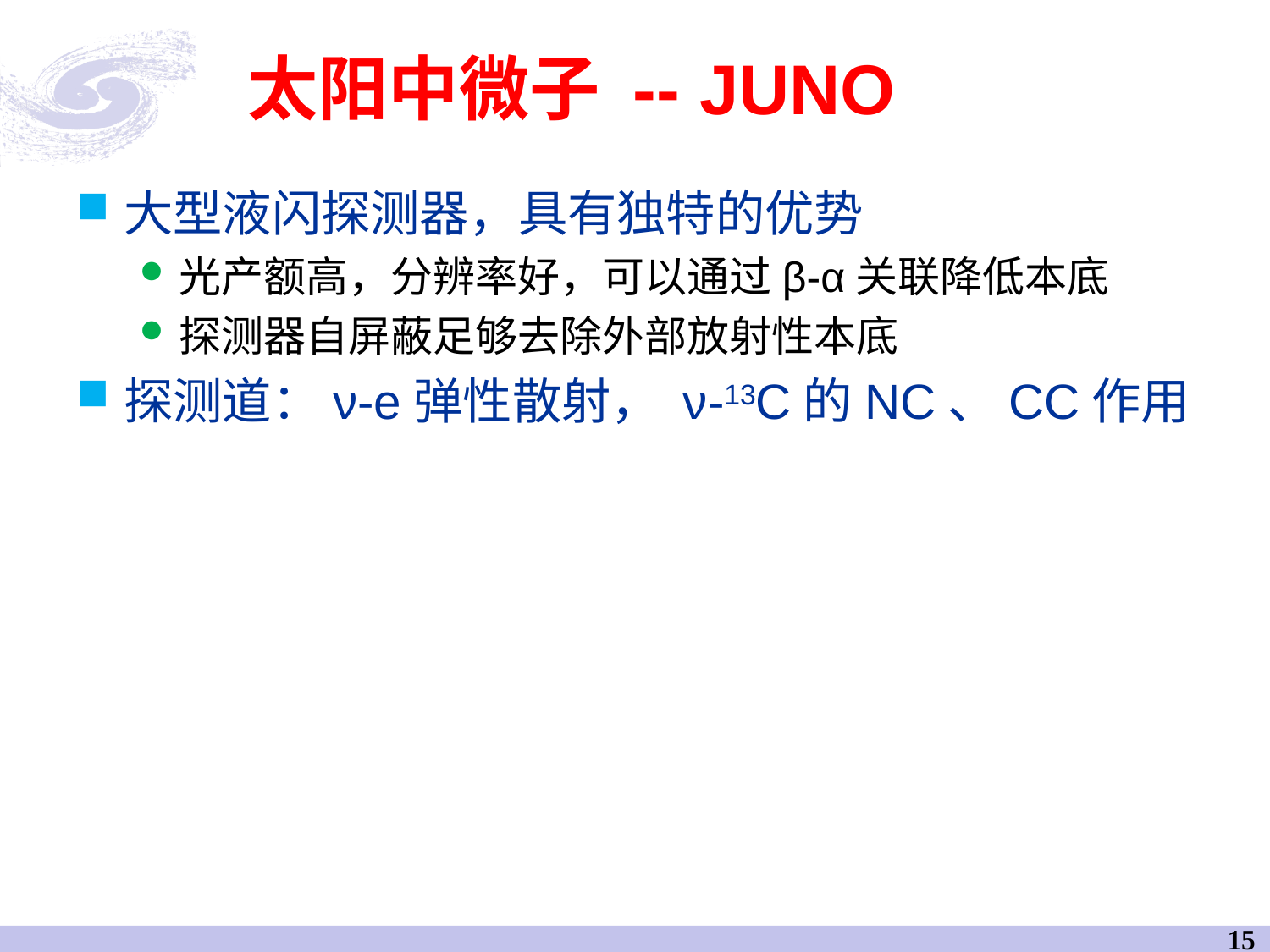

# 太阳中微子 -- JUNO
大型液闪探测器，具有独特的优势
光产额高，分辨率好，可以通过β-α关联降低本底
探测器自屏蔽足够去除外部放射性本底
探测道：ν-e弹性散射， ν-13C的NC、CC作用
15